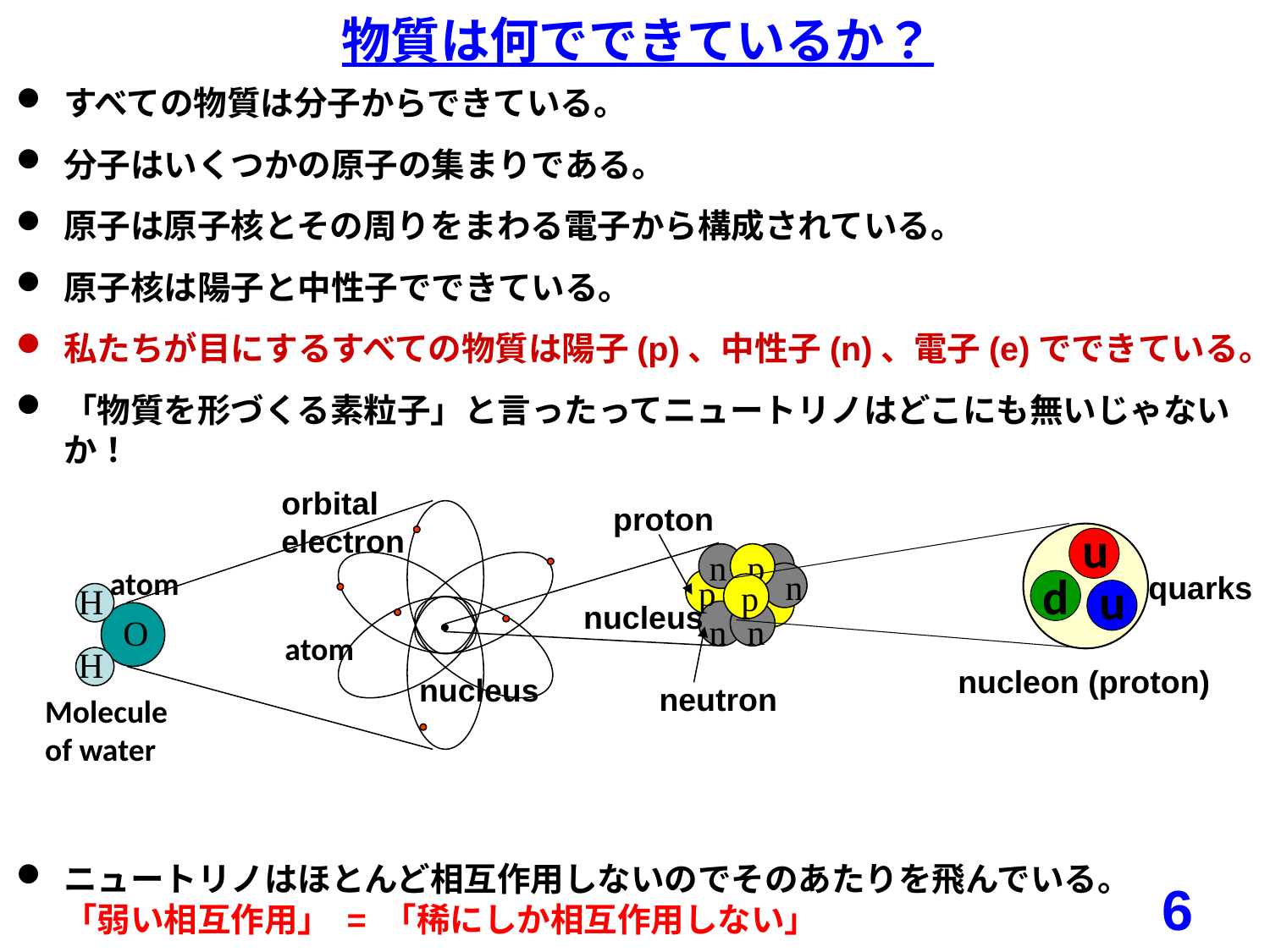

物質は何でできているか？
すべての物質は分子からできている。
分子はいくつかの原子の集まりである。
原子は原子核とその周りをまわる電子から構成されている。
原子核は陽子と中性子でできている。
私たちが目にするすべての物質は陽子(p)、中性子(n)、電子(e)でできている。
「物質を形づくる素粒子」と言ったってニュートリノはどこにも無いじゃないか！

ニュートリノはほとんど相互作用しないのでそのあたりを飛んでいる。
「弱い相互作用」 = 「稀にしか相互作用しない」
orbital
electron
proton

u

p

n

p

n
n
p

n

atom

d
quarks
u

H

nucleus

O

atom

H

nucleon (proton)
nucleus

neutron
Molecule
of water

6